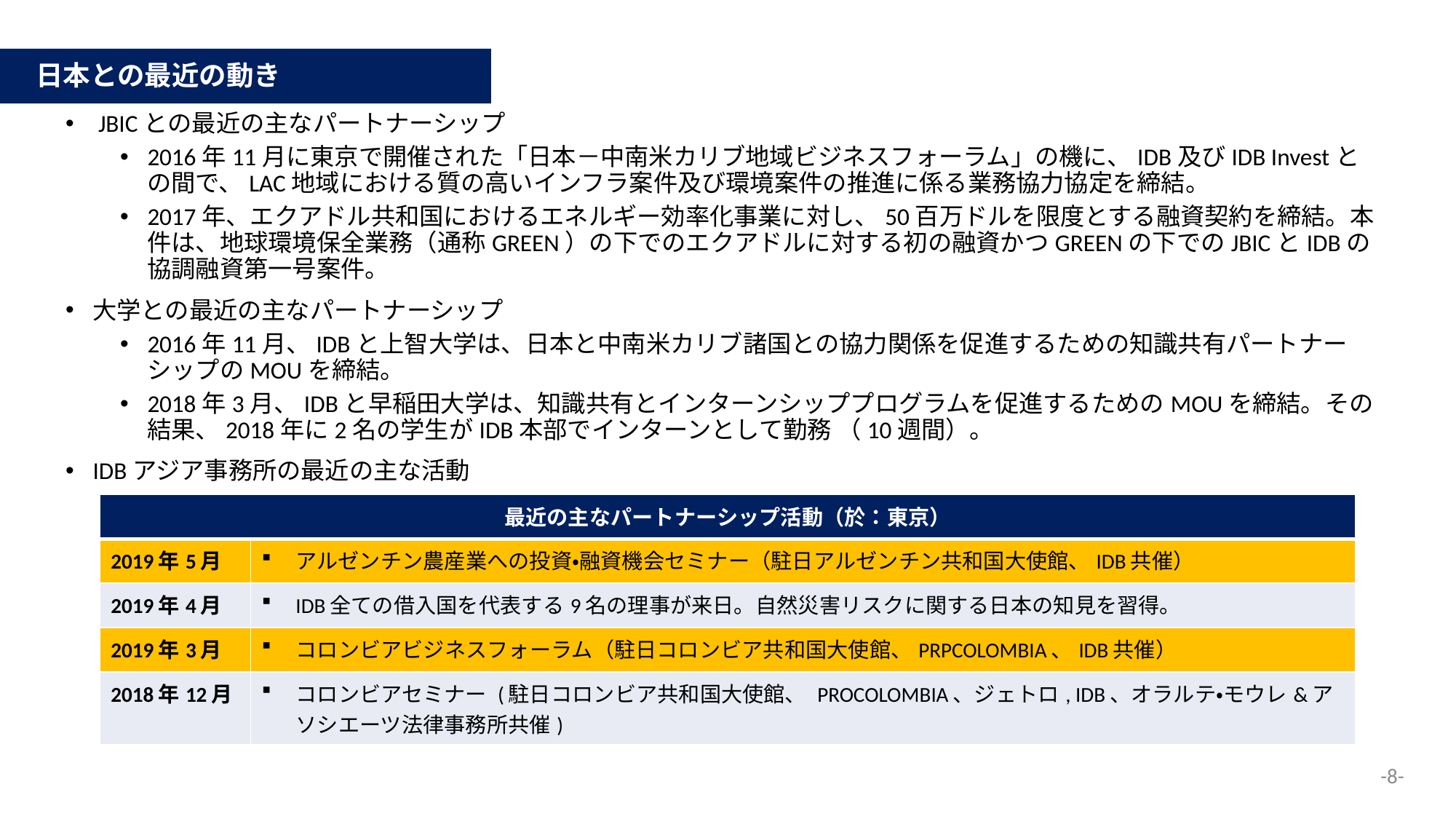

日本との最近の動き
 JBICとの最近の主なパートナーシップ
2016年11月に東京で開催された「日本－中南米カリブ地域ビジネスフォーラム」の機に、IDB及びIDB Investとの間で、LAC地域における質の高いインフラ案件及び環境案件の推進に係る業務協力協定を締結。
2017年、エクアドル共和国におけるエネルギー効率化事業に対し、50百万ドルを限度とする融資契約を締結。本件は、地球環境保全業務（通称GREEN）の下でのエクアドルに対する初の融資かつGREENの下でのJBICとIDBの協調融資第一号案件。
大学との最近の主なパートナーシップ
2016年11月、IDBと上智大学は、日本と中南米カリブ諸国との協力関係を促進するための知識共有パートナーシップのMOUを締結。
2018年3月、IDBと早稲田大学は、知識共有とインターンシッププログラムを促進するためのMOUを締結。その結果、2018年に2名の学生がIDB本部でインターンとして勤務 （10週間）。
IDBアジア事務所の最近の主な活動

| 最近の主なパートナーシップ活動（於：東京） |  |
| --- | --- |
| 2019年5月 | アルゼンチン農産業への投資・融資機会セミナー（駐日アルゼンチン共和国大使館、IDB共催） |
| 2019年4月 | IDB全ての借入国を代表する9名の理事が来日。自然災害リスクに関する日本の知見を習得。 |
| 2019年3月 | コロンビアビジネスフォーラム（駐日コロンビア共和国大使館、PRPCOLOMBIA、IDB共催） |
| 2018年12月 | コロンビアセミナー (駐日コロンビア共和国大使館、 PROCOLOMBIA、ジェトロ, IDB、オラルテ・モウレ&アソシエーツ法律事務所共催) |
-8-